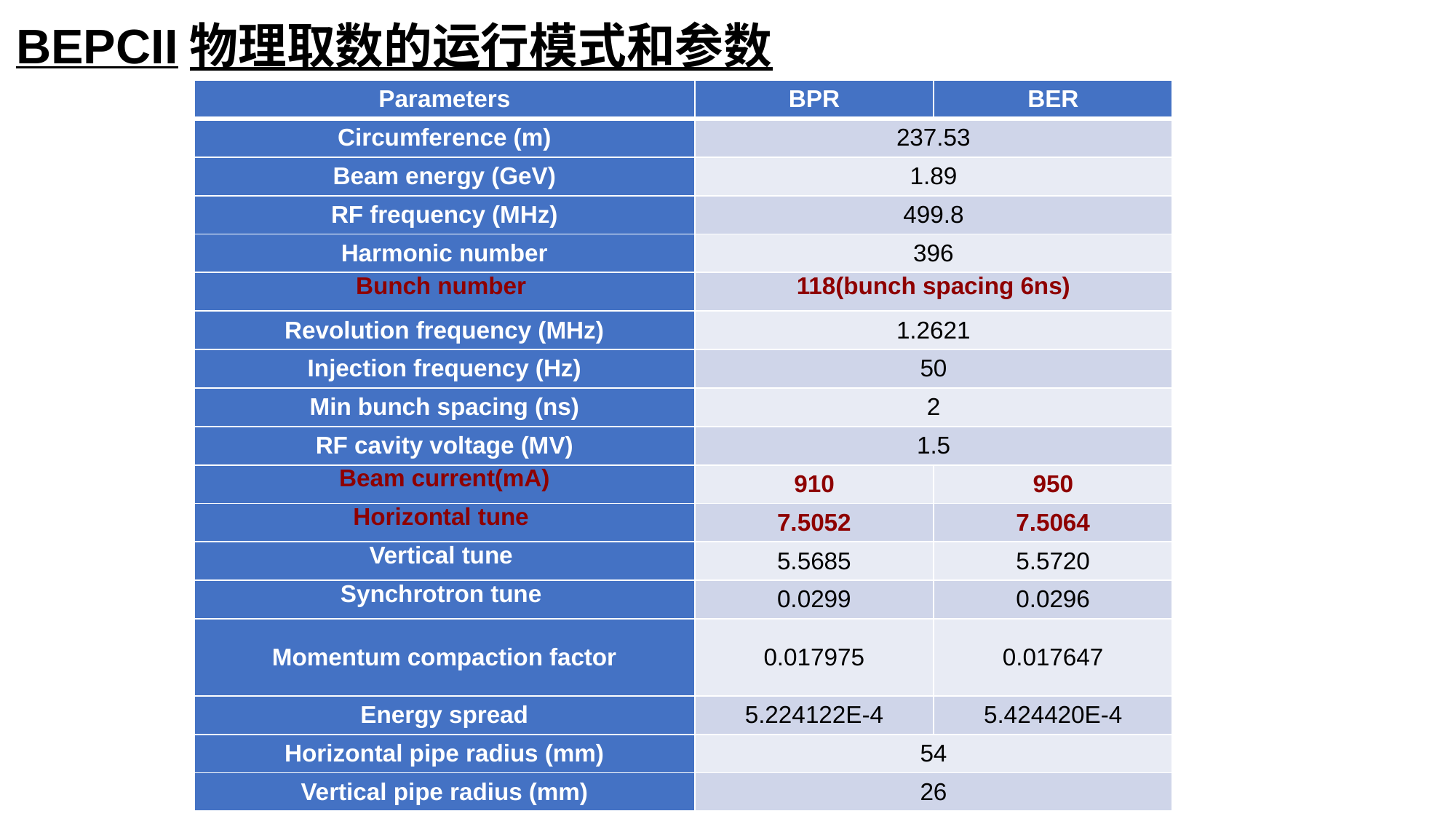

BEPCII物理取数的运行模式和参数
| Parameters | BPR | BER |
| --- | --- | --- |
| Circumference (m) | 237.53 |  |
| Beam energy (GeV) | 1.89 |  |
| RF frequency (MHz) | 499.8 |  |
| Harmonic number | 396 |  |
| Bunch number | 118(bunch spacing 6ns) |  |
| Revolution frequency (MHz) | 1.2621 |  |
| Injection frequency (Hz) | 50 |  |
| Min bunch spacing (ns) | 2 |  |
| RF cavity voltage (MV) | 1.5 |  |
| Beam current(mA) | 910 | 950 |
| Horizontal tune | 7.5052 | 7.5064 |
| Vertical tune | 5.5685 | 5.5720 |
| Synchrotron tune | 0.0299 | 0.0296 |
| Momentum compaction factor | 0.017975 | 0.017647 |
| Energy spread | 5.224122E-4 | 5.424420E-4 |
| Horizontal pipe radius (mm) | 54 |  |
| Vertical pipe radius (mm) | 26 |  |